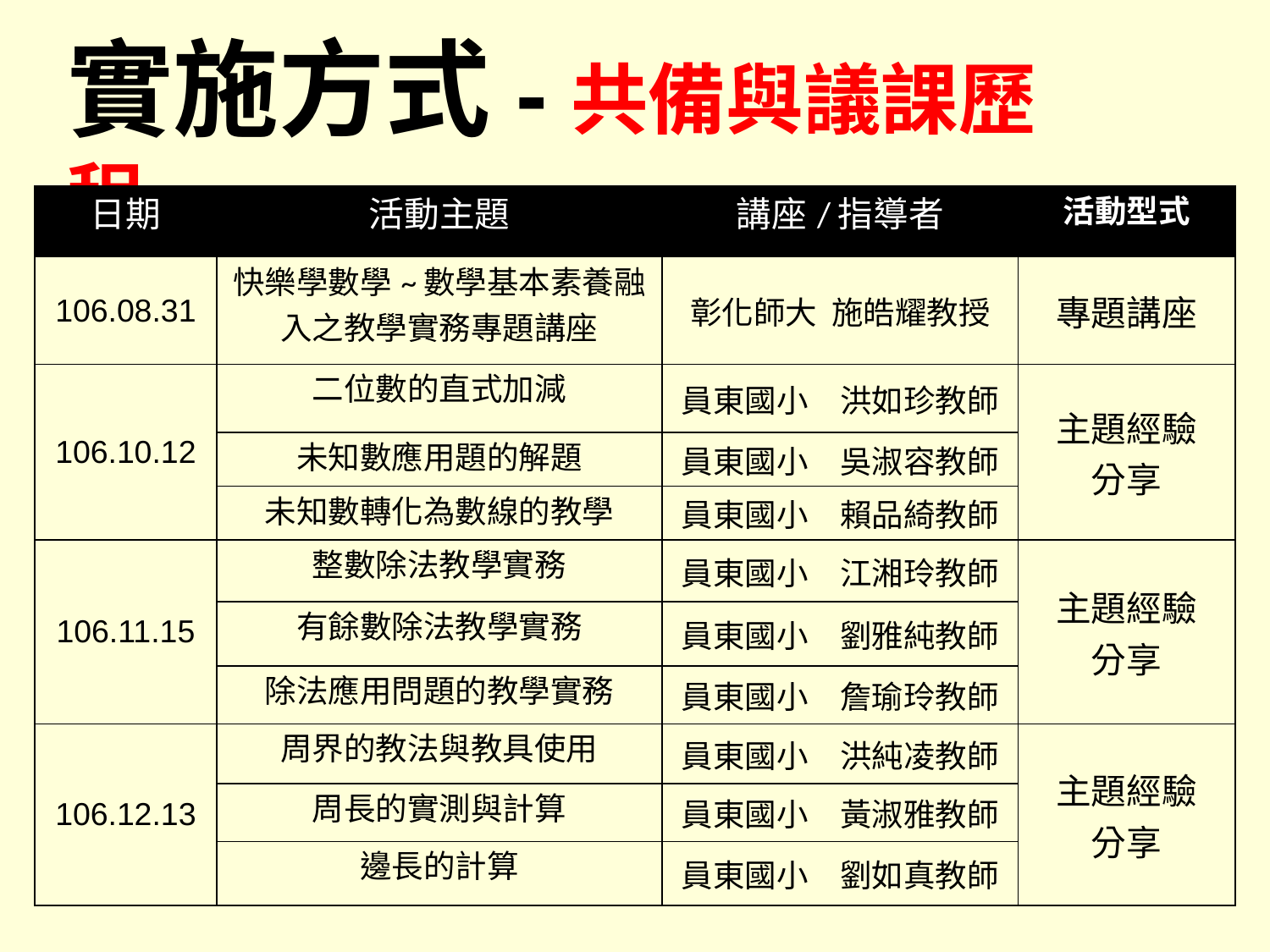

實施方式-共備與議課歷程
| 日期 | 活動主題 | 講座/指導者 | 活動型式 |
| --- | --- | --- | --- |
| 106.08.31 | 快樂學數學~數學基本素養融入之教學實務專題講座 | 彰化師大 施皓耀教授 | 專題講座 |
| 106.10.12 | 二位數的直式加減 | 員東國小　洪如珍教師 | 主題經驗 分享 |
|  | 未知數應用題的解題 | 員東國小　吳淑容教師 |  |
|  | 未知數轉化為數線的教學 | 員東國小　賴品綺教師 |  |
| 106.11.15 | 整數除法教學實務 | 員東國小　江湘玲教師 | 主題經驗 分享 |
|  | 有餘數除法教學實務 | 員東國小　劉雅純教師 |  |
|  | 除法應用問題的教學實務 | 員東國小　詹瑜玲教師 |  |
| 106.12.13 | 周界的教法與教具使用 | 員東國小　洪純凌教師 | 主題經驗 分享 |
|  | 周長的實測與計算 | 員東國小　黃淑雅教師 |  |
|  | 邊長的計算 | 員東國小　劉如真教師 |  |